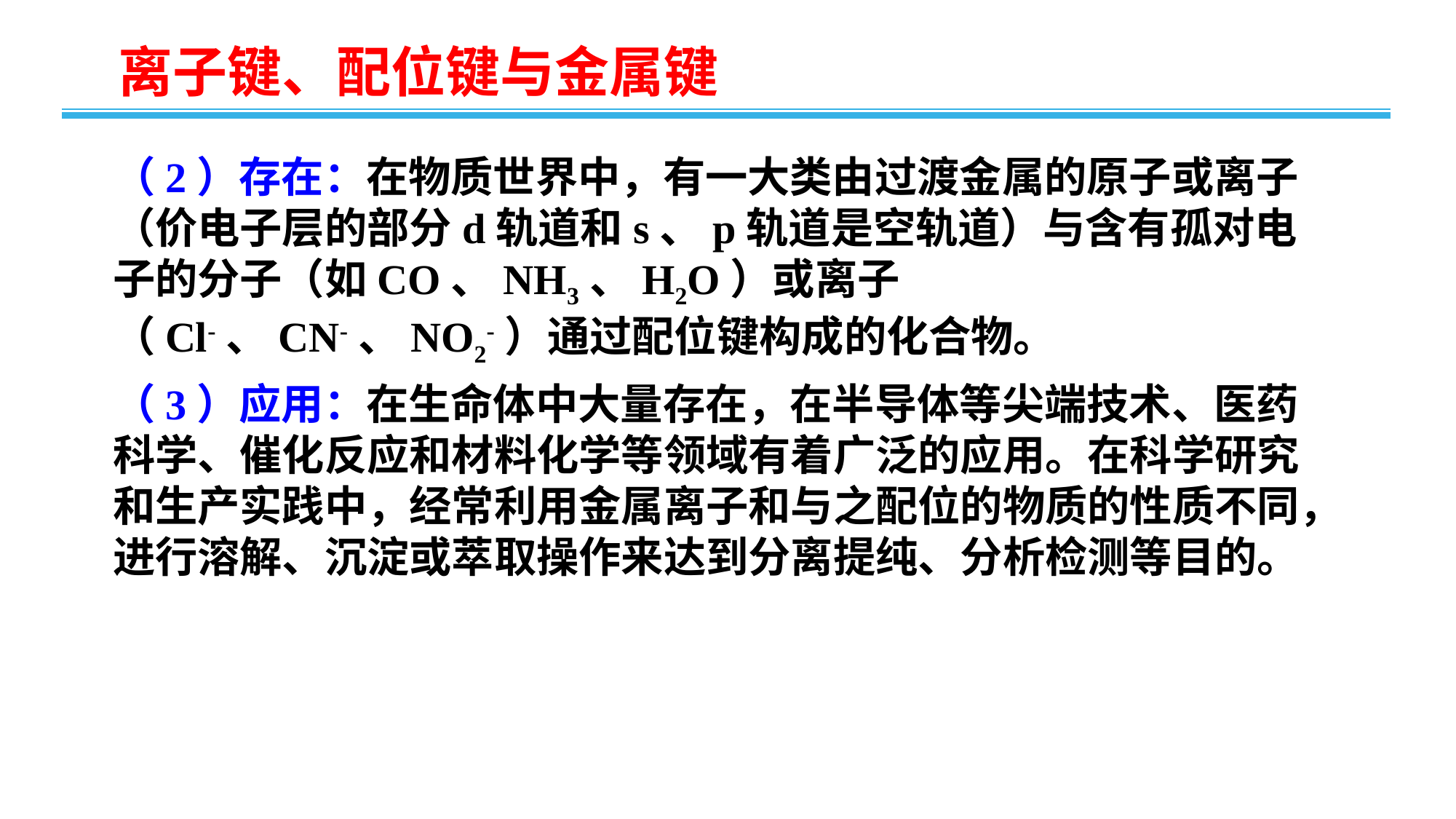

（2）存在：在物质世界中，有一大类由过渡金属的原子或离子（价电子层的部分d轨道和s、p轨道是空轨道）与含有孤对电子的分子（如CO、NH3、H2O）或离子（Cl-、CN-、NO2-）通过配位键构成的化合物。
（3）应用：在生命体中大量存在，在半导体等尖端技术、医药科学、催化反应和材料化学等领域有着广泛的应用。在科学研究和生产实践中，经常利用金属离子和与之配位的物质的性质不同，进行溶解、沉淀或萃取操作来达到分离提纯、分析检测等目的。